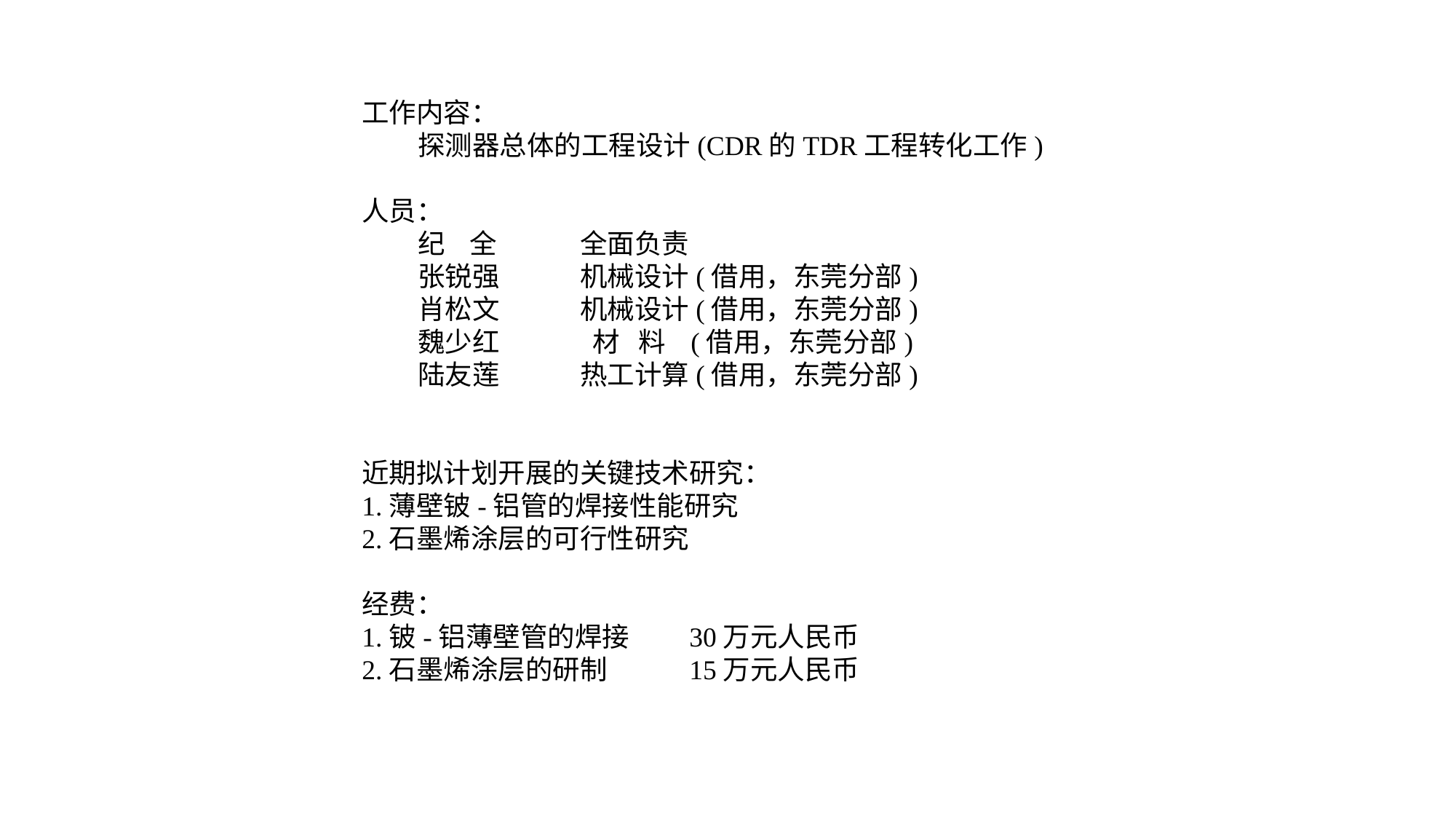

工作内容：
        探测器总体的工程设计(CDR的TDR工程转化工作)

人员：
        纪    全	全面负责
        张锐强	机械设计(借用，东莞分部)
        肖松文	机械设计(借用，东莞分部)
        魏少红	  材   料   (借用，东莞分部)
        陆友莲	热工计算(借用，东莞分部)

近期拟计划开展的关键技术研究：
1.薄壁铍-铝管的焊接性能研究
2.石墨烯涂层的可行性研究

经费：
1.铍-铝薄壁管的焊接	30万元人民币
2.石墨烯涂层的研制	15万元人民币